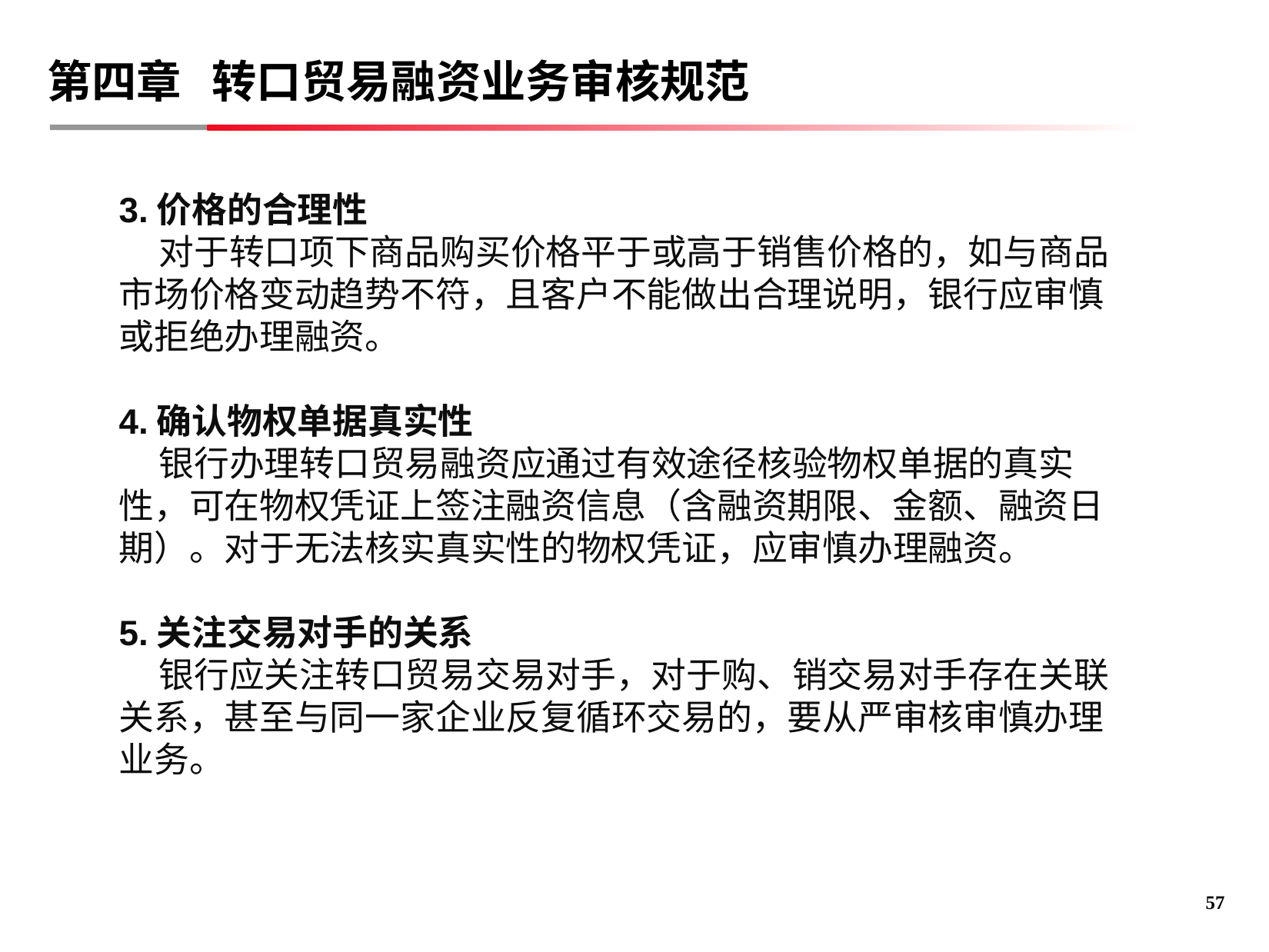

第四章   转口贸易融资业务审核规范
3.价格的合理性
    对于转口项下商品购买价格平于或高于销售价格的，如与商品市场价格变动趋势不符，且客户不能做出合理说明，银行应审慎或拒绝办理融资。

4.确认物权单据真实性
    银行办理转口贸易融资应通过有效途径核验物权单据的真实性，可在物权凭证上签注融资信息（含融资期限、金额、融资日期）。对于无法核实真实性的物权凭证，应审慎办理融资。

5.关注交易对手的关系
    银行应关注转口贸易交易对手，对于购、销交易对手存在关联关系，甚至与同一家企业反复循环交易的，要从严审核审慎办理业务。

57